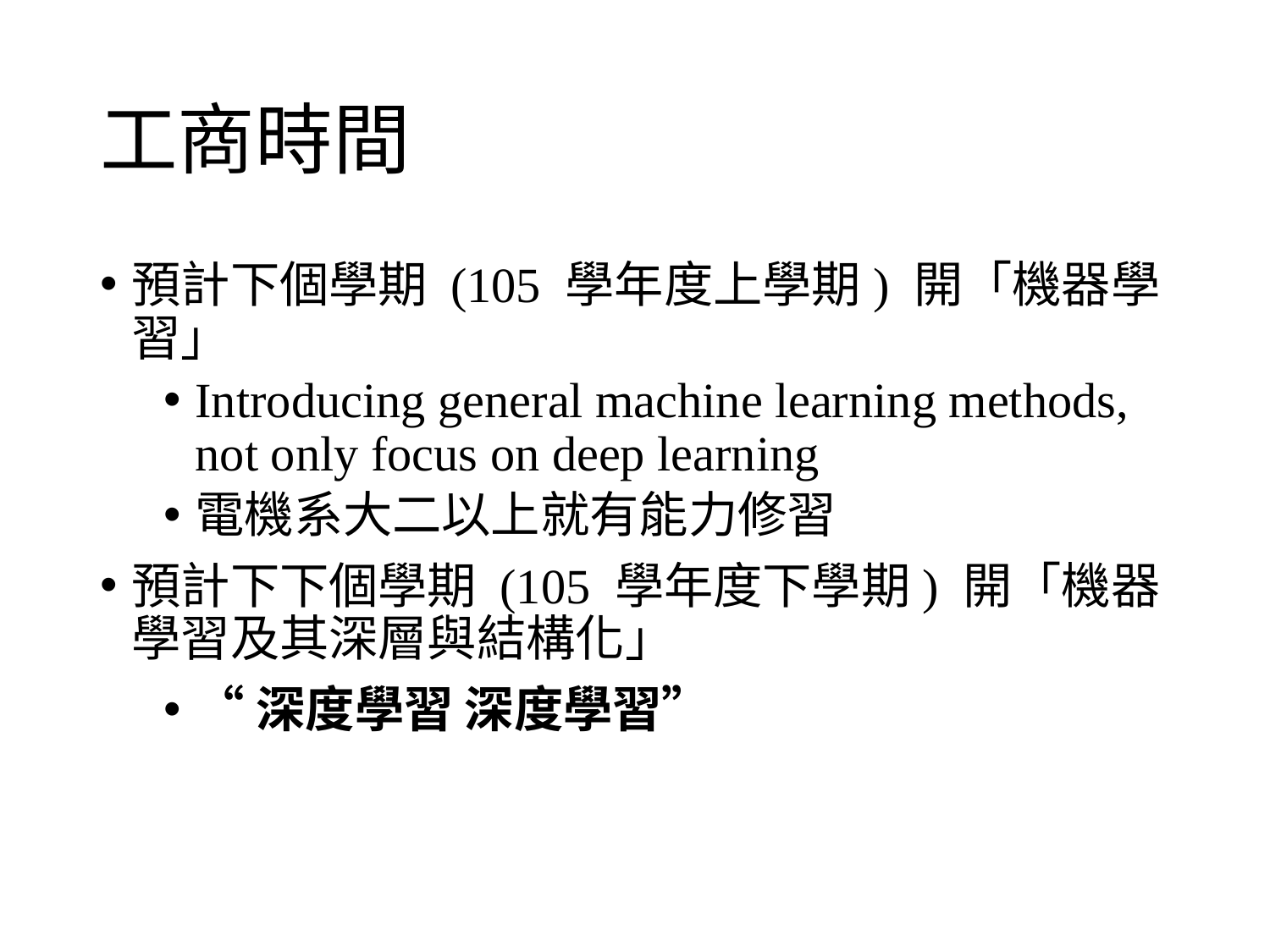

# 工商時間
預計下個學期 (105 學年度上學期) 開「機器學習」
Introducing general machine learning methods, not only focus on deep learning
電機系大二以上就有能力修習
預計下下個學期 (105 學年度下學期) 開「機器學習及其深層與結構化」
“深度學習 深度學習”